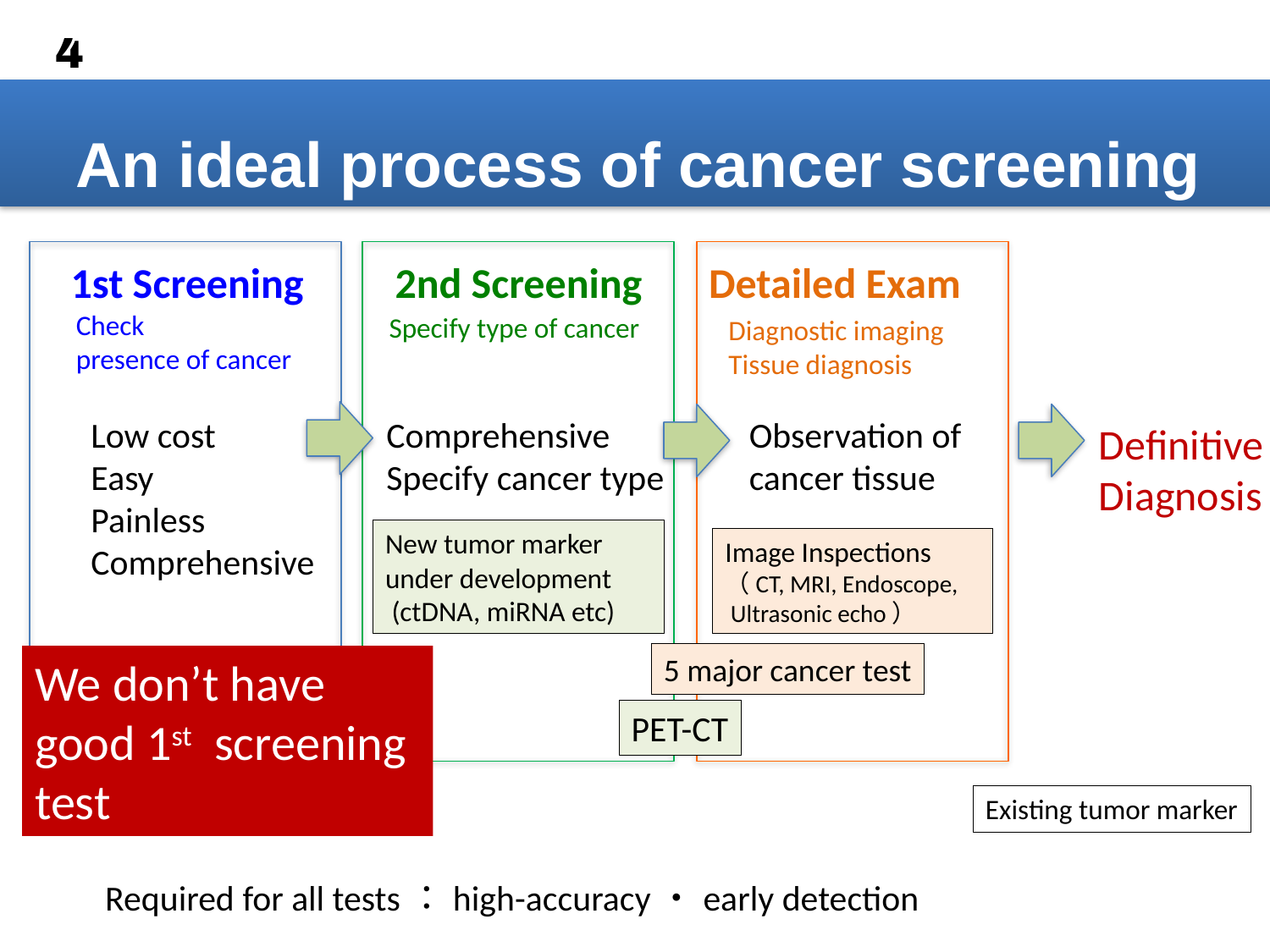

4
An ideal process of cancer screening

1st Screening
2nd Screening
Detailed Exam
Check
presence of cancer
Specify type of cancer
Diagnostic imaging
Tissue diagnosis

Low cost
Easy
Painless
Comprehensive
Observation of cancer tissue
Comprehensive
Specify cancer type
Definitive
Diagnosis
New tumor marker under development
 (ctDNA, miRNA etc)
Image Inspections
（CT, MRI, Endoscope,
 Ultrasonic echo）
5 major cancer test
We don’t have
good 1st  screening test
PET-CT
Existing tumor marker

Required for all tests：high-accuracy・early detection